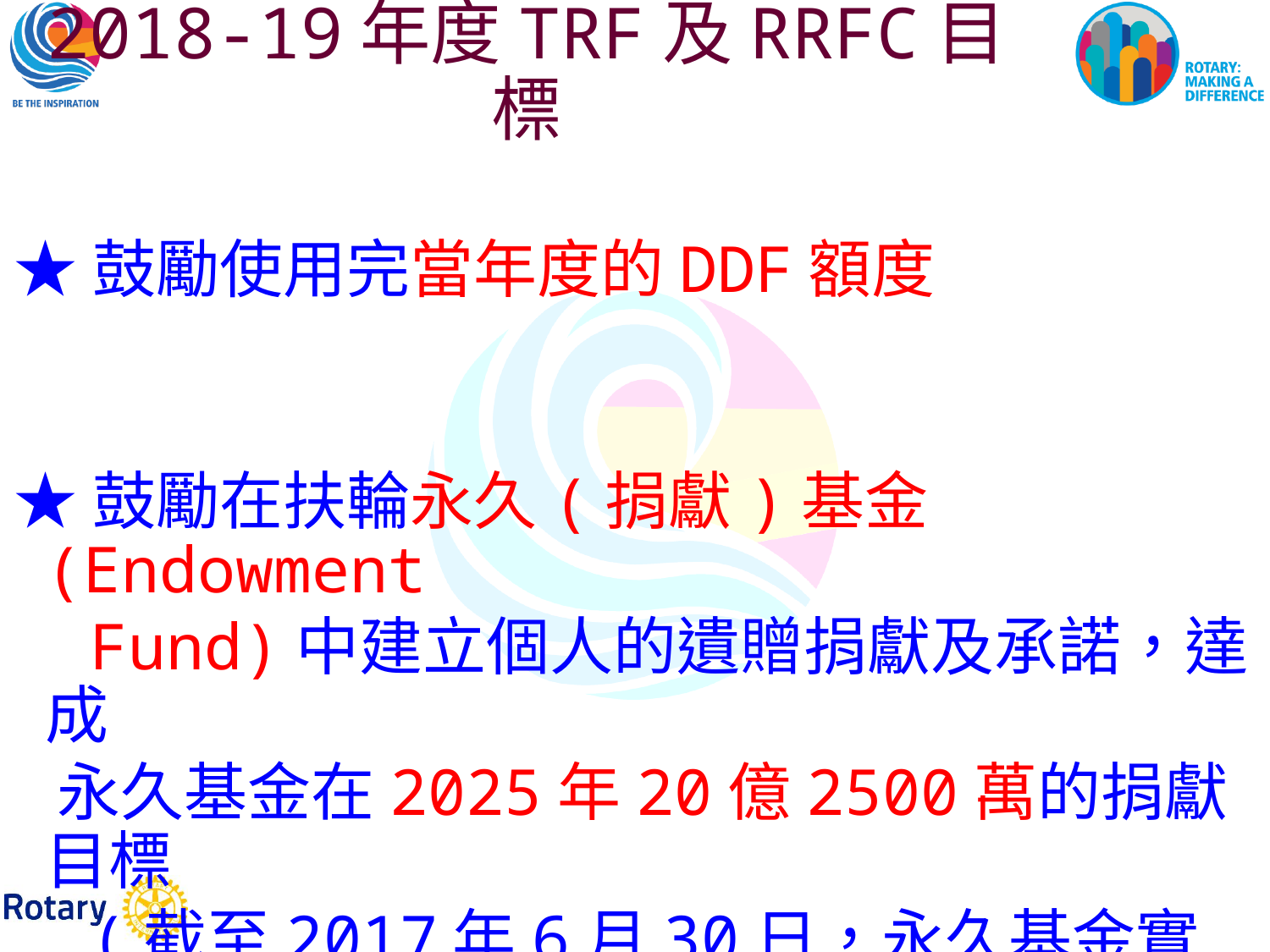

2018-19年度TRF及RRFC目標

★鼓勵使用完當年度的DDF額度

★鼓勵在扶輪永久(捐獻)基金(Endowment
  Fund)中建立個人的遺贈捐獻及承諾，達成
  永久基金在2025年20億2500萬的捐獻目標
  (截至2017年6月30日，永久基金實際累積
  捐獻+承諾金額將近12億美元)